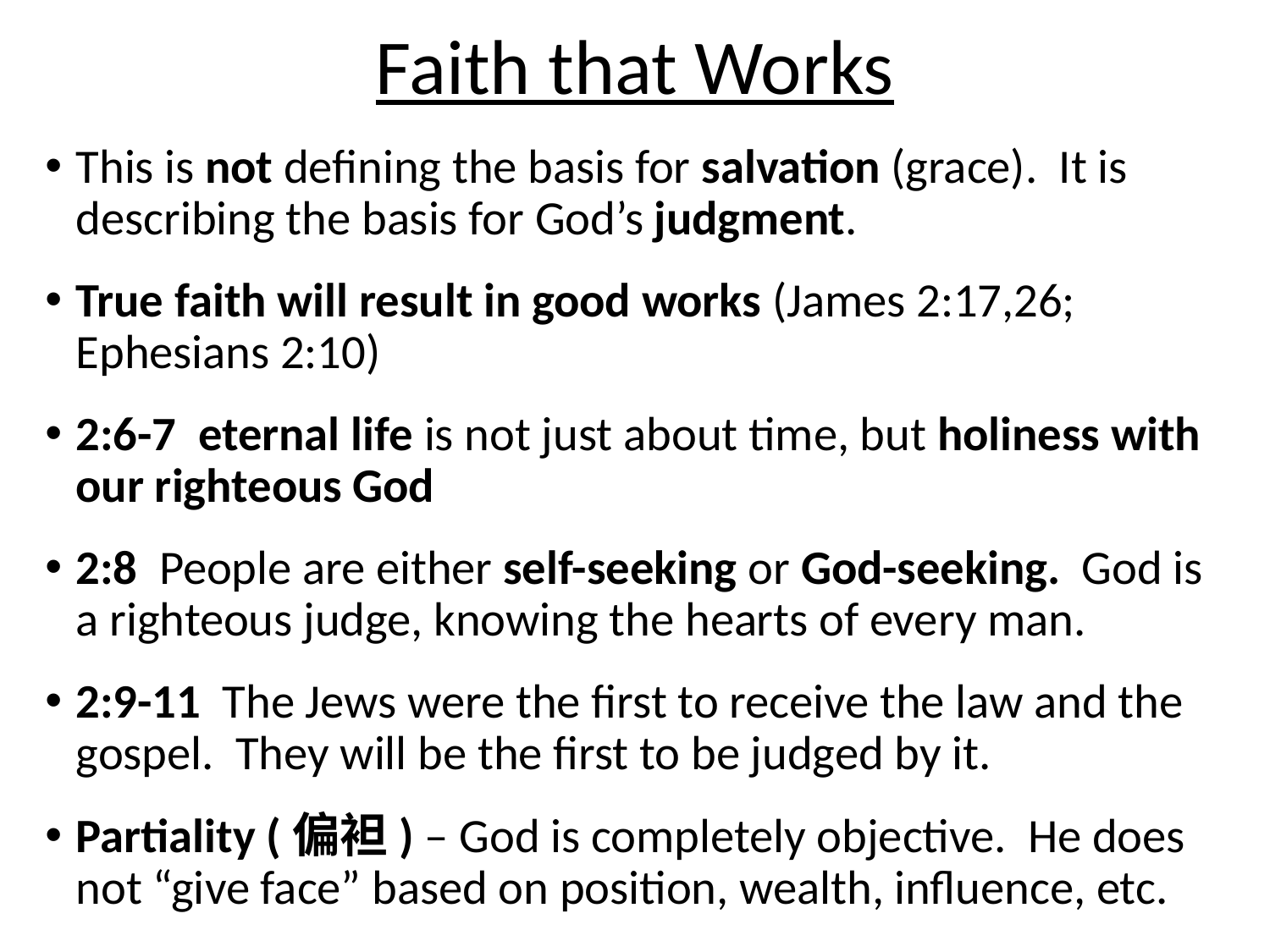

# Faith that Works
This is not defining the basis for salvation (grace).  It is describing the basis for God’s judgment.
True faith will result in good works (James 2:17,26; Ephesians 2:10)
2:6-7  eternal life is not just about time, but holiness with our righteous God
2:8  People are either self-seeking or God-seeking.  God is a righteous judge, knowing the hearts of every man.
2:9-11  The Jews were the first to receive the law and the gospel.  They will be the first to be judged by it.
Partiality (偏袒) – God is completely objective.  He does not “give face” based on position, wealth, influence, etc.